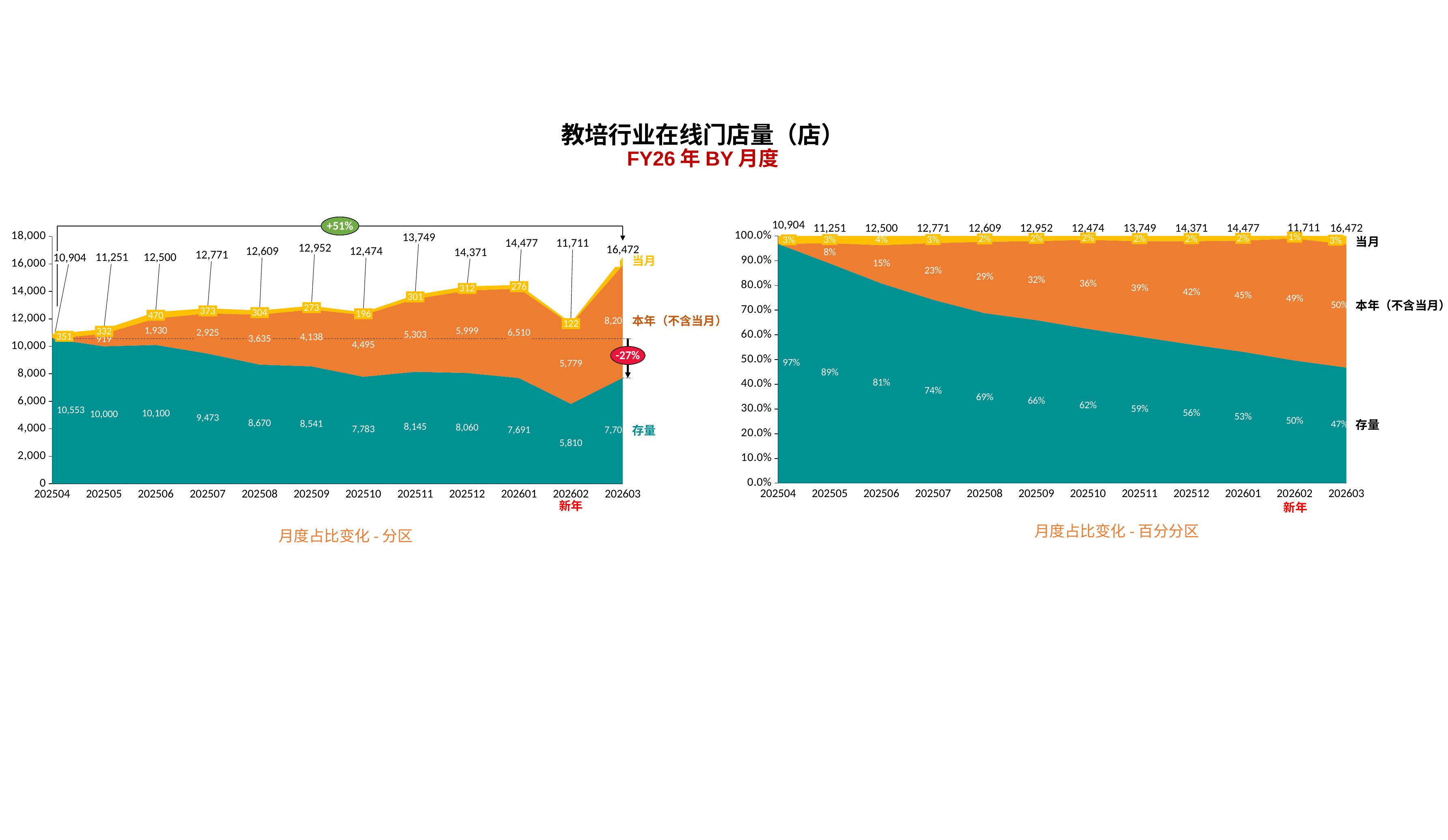

教培行业在线门店量（店）
FY26年BY月度
+51%

### Chart

| Category |  |  |  |
|---|---|---|---|
10,904

### Chart

| Category |  |  |  |
|---|---|---|---|
11,711
11,251
12,500
12,771
12,609
12,952
12,474
13,749
14,371
14,477
16,472
13,749
1%
2%
2%
2%
2%
2%
2%
3%
3%
3%
3%
当月
14,477
11,711
12,952
16,472
12,609
12,474
14,371
12,771
12,500
11,251
10,904
当月
570
276
312
301
本年（不含当月）
273
373
304
196
470
本年（不含当月）
122
332
351
-27%
存量
存量
202504
202505
202506
202507
202508
202509
202510
202511
202512
202601
202602
202603
202504
202505
202506
202507
202508
202509
202510
202511
202512
202601
202602
202603
新年
新年
月度占比变化-百分分区
月度占比变化-分区